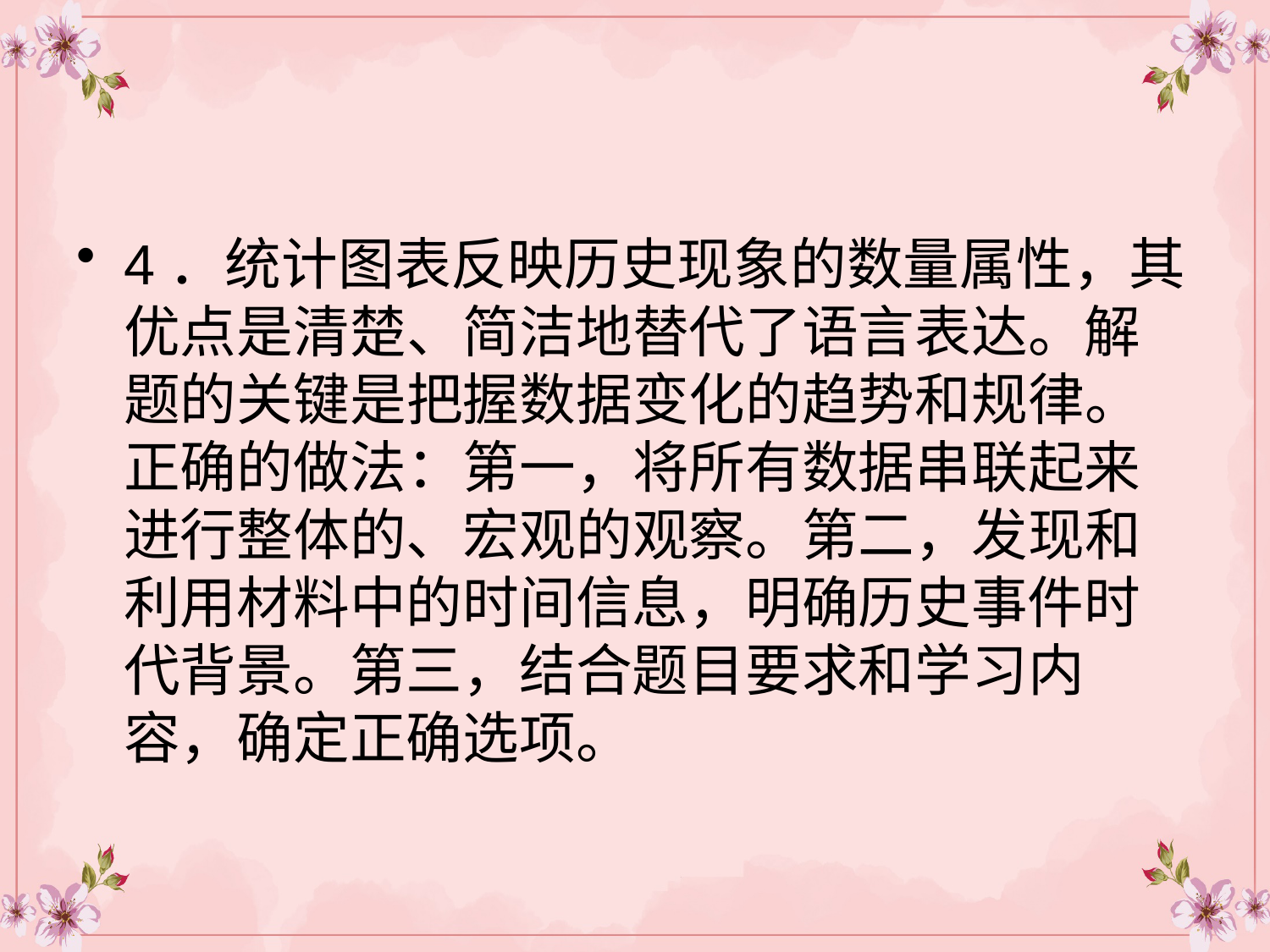

#
4．统计图表反映历史现象的数量属性，其优点是清楚、简洁地替代了语言表达。解题的关键是把握数据变化的趋势和规律。正确的做法：第一，将所有数据串联起来进行整体的、宏观的观察。第二，发现和利用材料中的时间信息，明确历史事件时代背景。第三，结合题目要求和学习内容，确定正确选项。